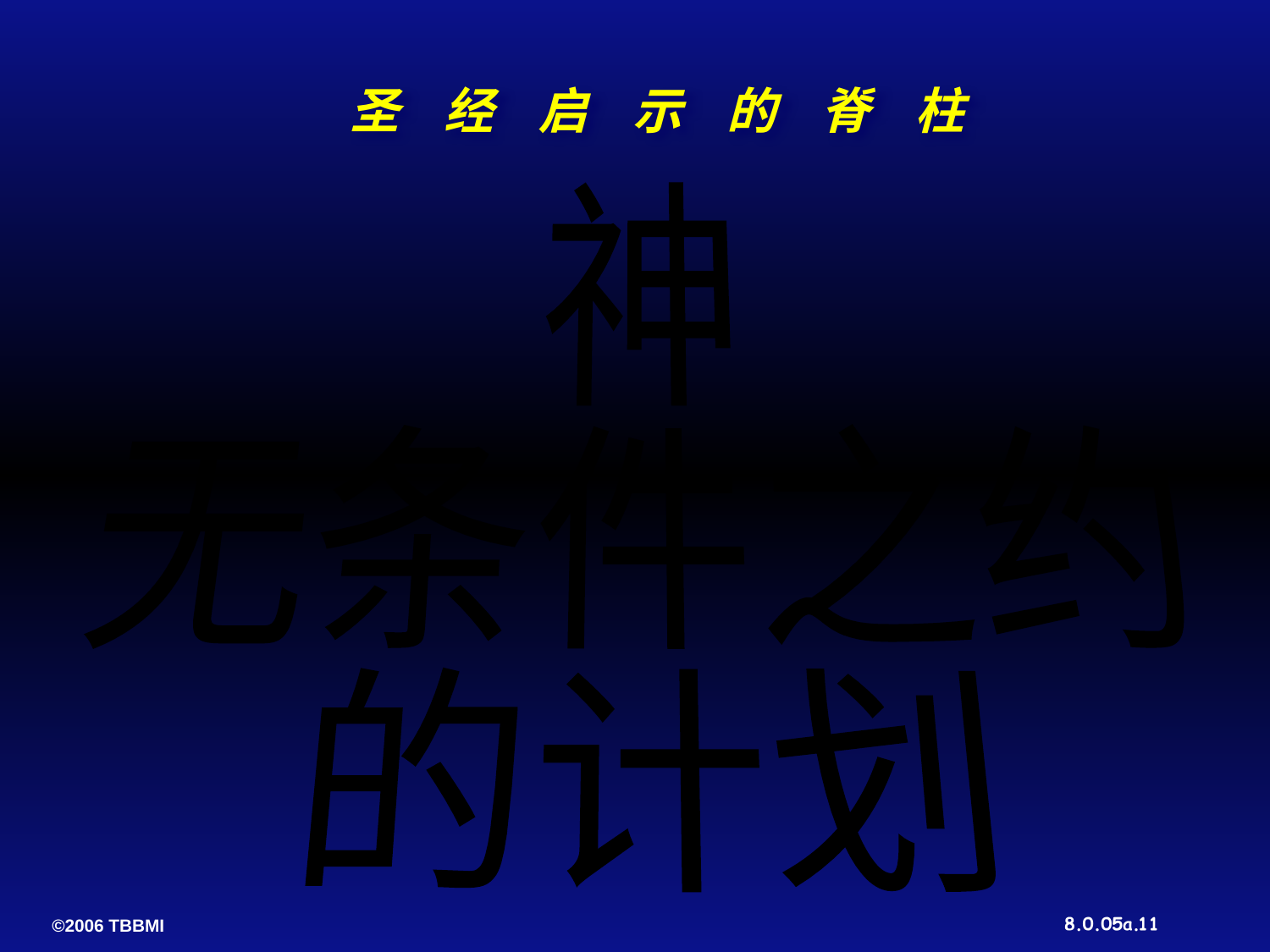

圣    经    启    示    的    脊    柱
神
无条件之约
的计划
11